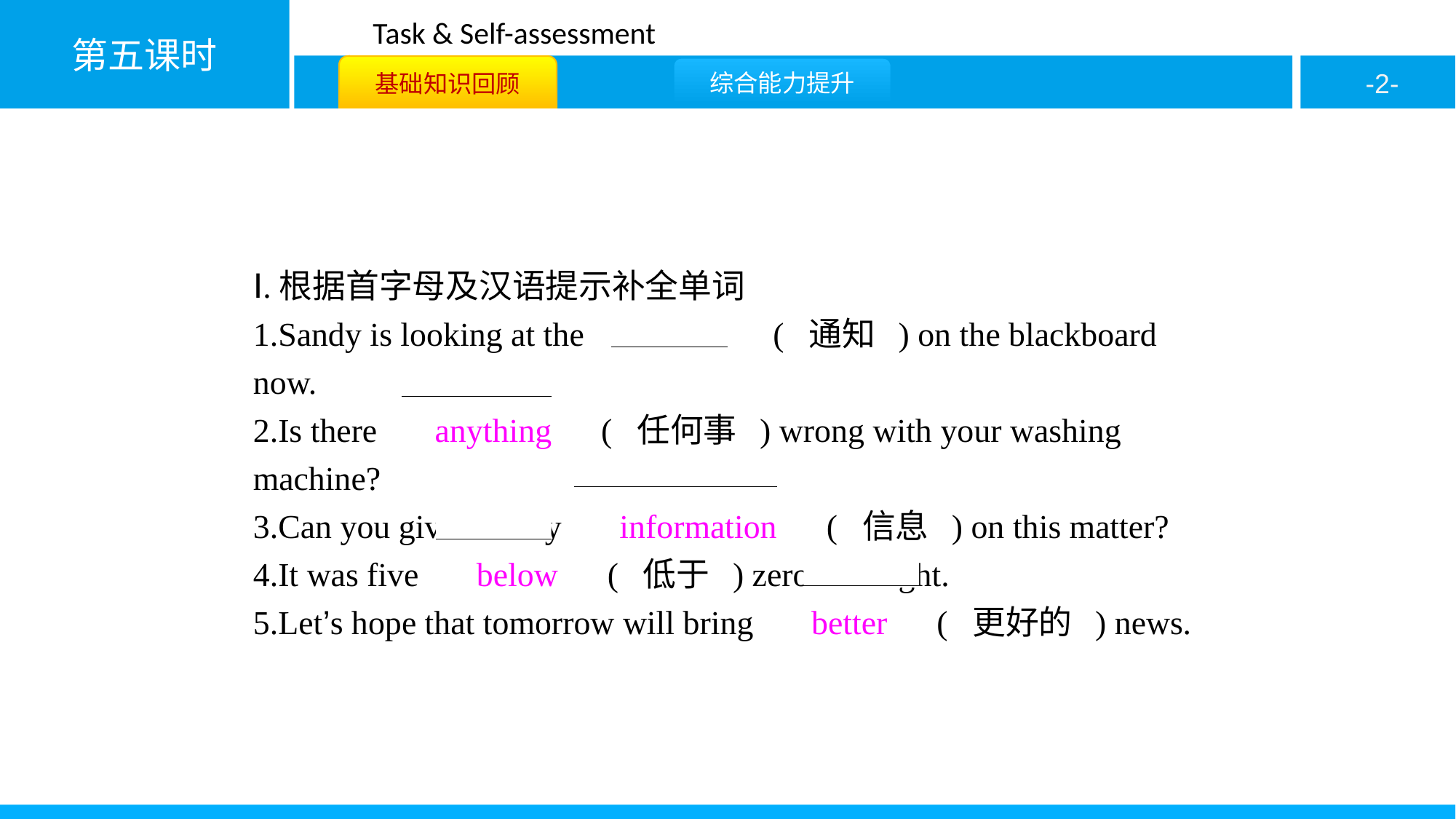

Ⅰ.根据首字母及汉语提示补全单词
1.Sandy is looking at the 　notice　(  通知  ) on the blackboard now.
2.Is there 　anything　(  任何事  ) wrong with your washing machine?
3.Can you give me any 　information　(  信息  ) on this matter?
4.It was five 　below　(  低于  ) zero last night.
5.Let’s hope that tomorrow will bring 　better　(  更好的  ) news.